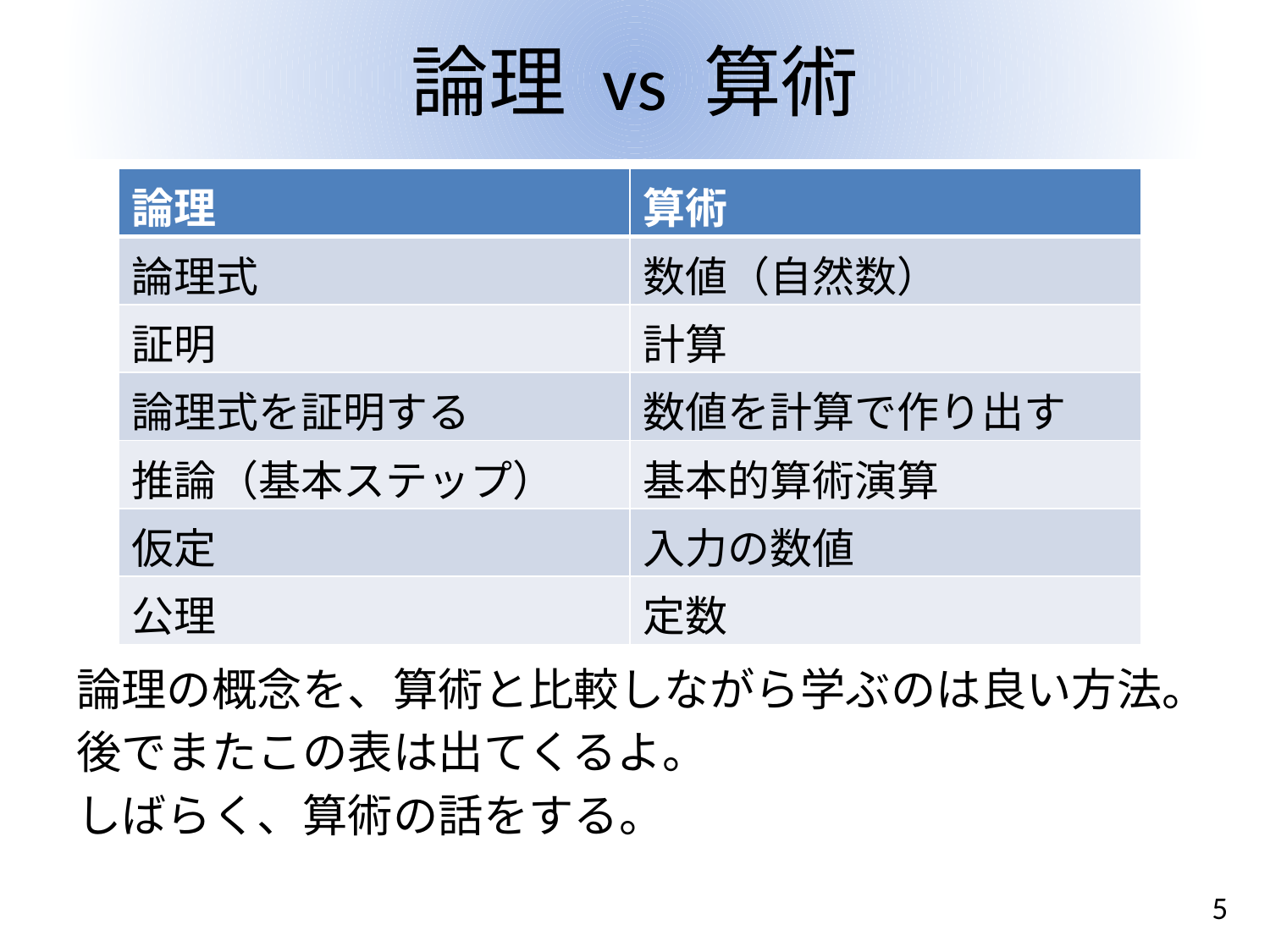

# 論理 vs 算術
| 論理 | 算術 |
| --- | --- |
| 論理式 | 数値（自然数） |
| 証明 | 計算 |
| 論理式を証明する | 数値を計算で作り出す |
| 推論（基本ステップ） | 基本的算術演算 |
| 仮定 | 入力の数値 |
| 公理 | 定数 |
論理の概念を、算術と比較しながら学ぶのは良い方法。
後でまたこの表は出てくるよ。
しばらく、算術の話をする。

5